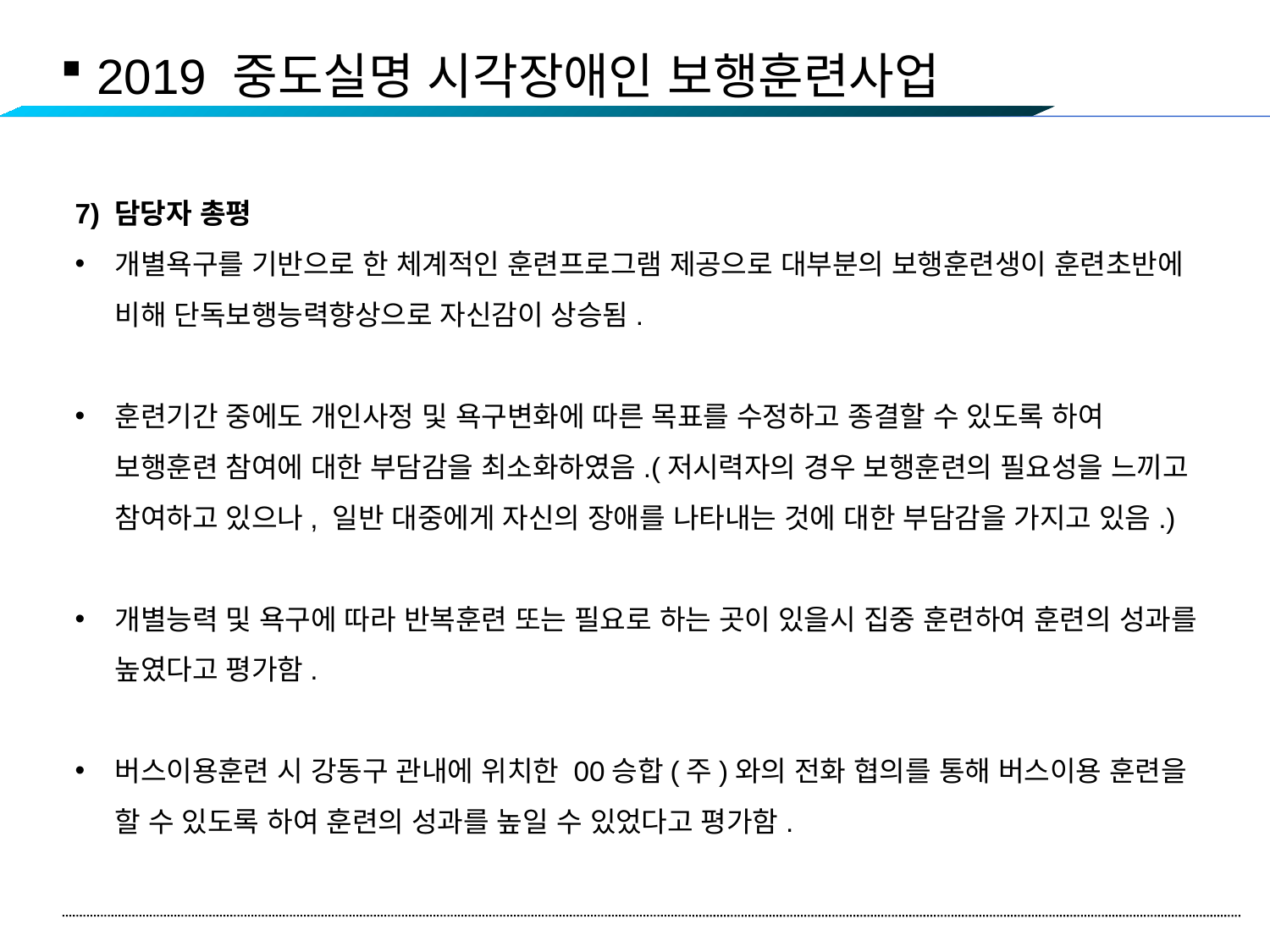

2019 중도실명 시각장애인 보행훈련사업

7) 담당자 총평
개별욕구를 기반으로 한 체계적인 훈련프로그램 제공으로 대부분의 보행훈련생이 훈련초반에 비해 단독보행능력향상으로 자신감이 상승됨.

훈련기간 중에도 개인사정 및 욕구변화에 따른 목표를 수정하고 종결할 수 있도록 하여 보행훈련 참여에 대한 부담감을 최소화하였음.(저시력자의 경우 보행훈련의 필요성을 느끼고 참여하고 있으나, 일반 대중에게 자신의 장애를 나타내는 것에 대한 부담감을 가지고 있음.)

개별능력 및 욕구에 따라 반복훈련 또는 필요로 하는 곳이 있을시 집중 훈련하여 훈련의 성과를 높였다고 평가함.

버스이용훈련 시 강동구 관내에 위치한 00승합(주)와의 전화 협의를 통해 버스이용 훈련을 할 수 있도록 하여 훈련의 성과를 높일 수 있었다고 평가함.